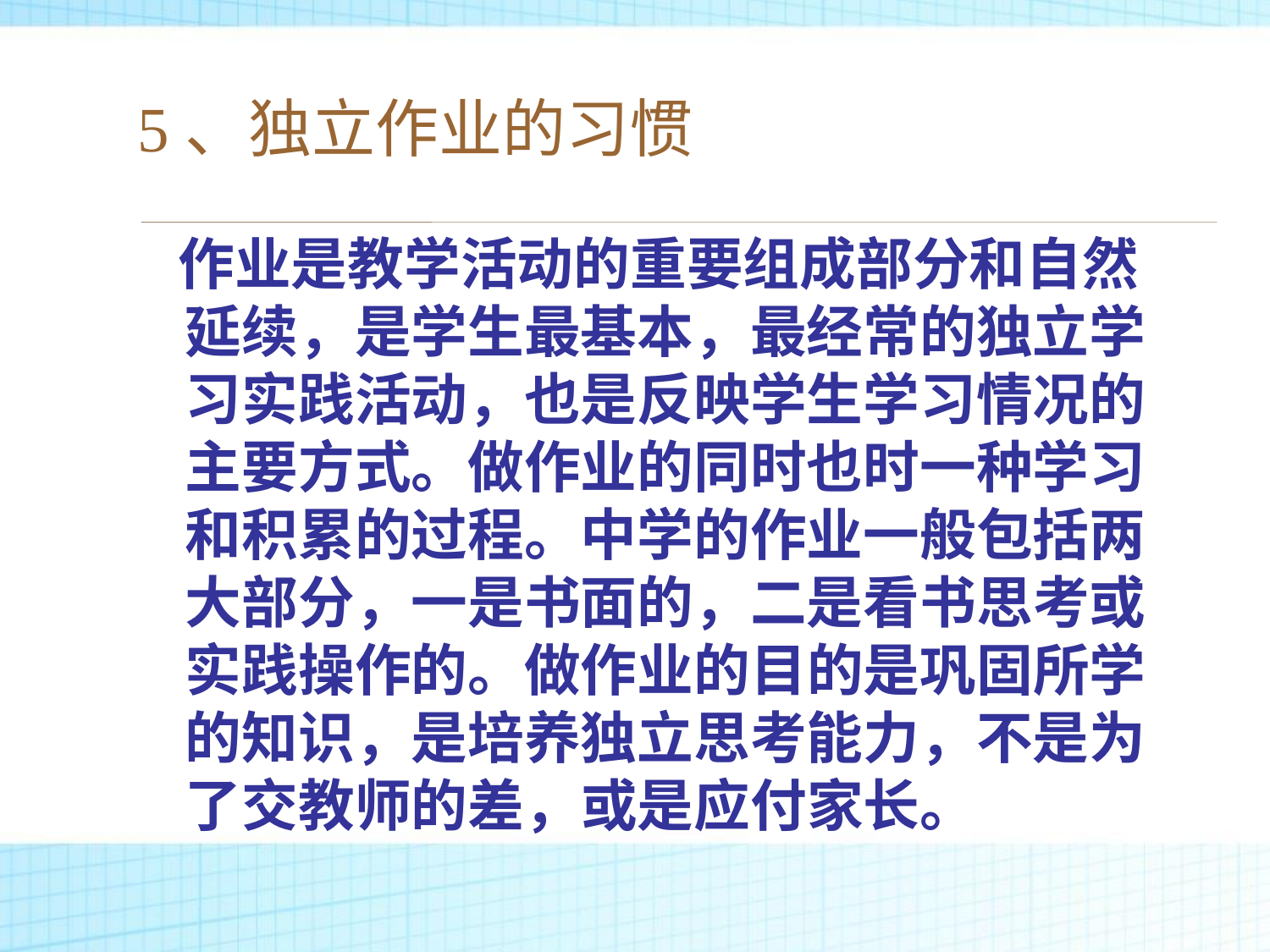

# 5、独立作业的习惯
    作业是教学活动的重要组成部分和自然延续，是学生最基本，最经常的独立学习实践活动，也是反映学生学习情况的主要方式。做作业的同时也时一种学习和积累的过程。中学的作业一般包括两大部分，一是书面的，二是看书思考或实践操作的。做作业的目的是巩固所学的知识，是培养独立思考能力，不是为了交教师的差，或是应付家长。